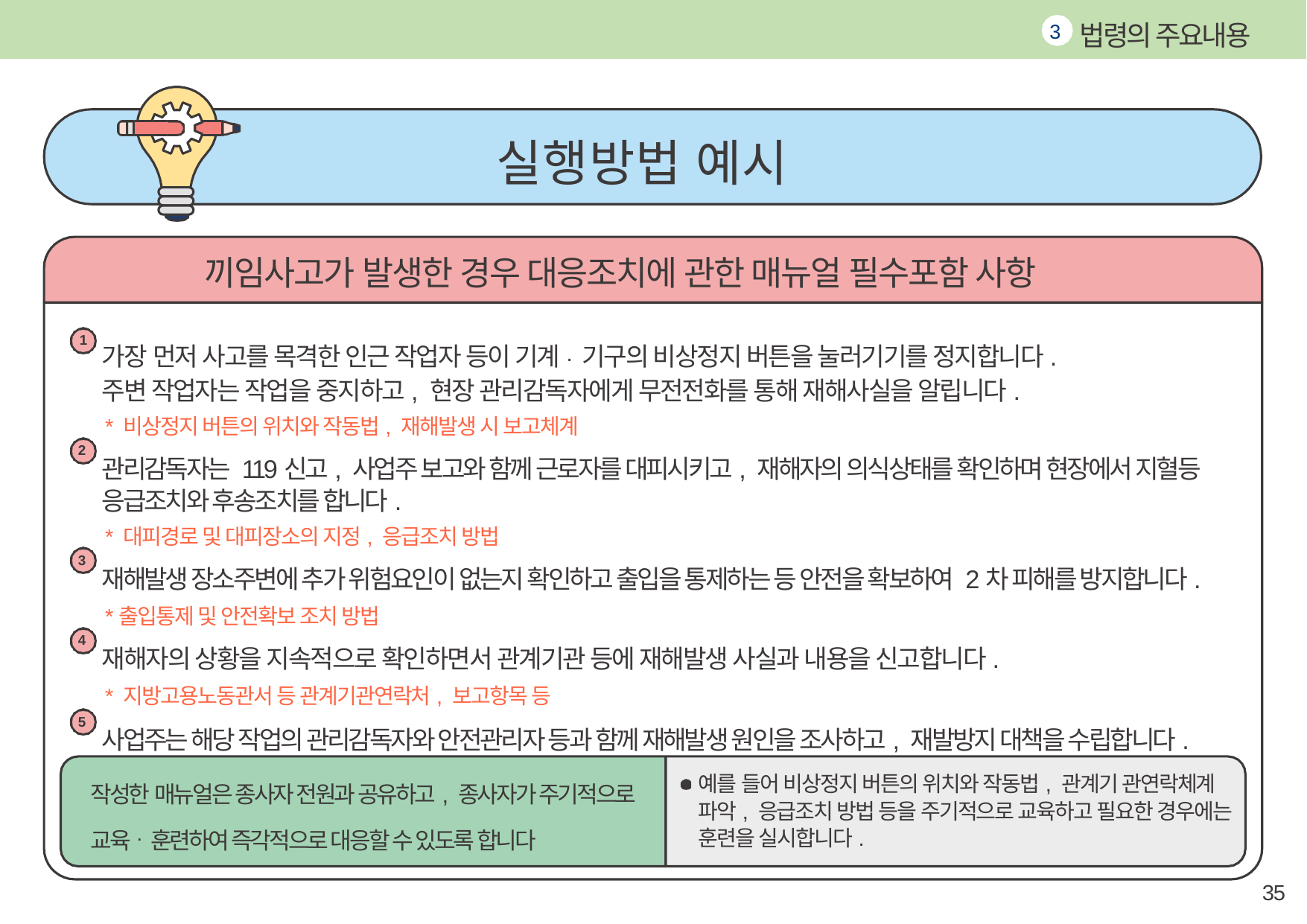

법령의 주요내용
3

실행방법 예시

끼임사고가 발생한 경우 대응조치에 관한 매뉴얼 필수포함 사항

가장 먼저 사고를 목격한 인근 작업자 등이 기계.기구의 비상정지 버튼을 눌러기기를 정지합니다.  주변 작업자는 작업을 중지하고, 현장 관리감독자에게 무전전화를 통해 재해사실을 알립니다.
* 비상정지 버튼의 위치와 작동법, 재해발생 시 보고체계
관리감독자는 119신고, 사업주 보고와 함께 근로자를 대피시키고, 재해자의 의식상태를 확인하며 현장에서 지혈등
응급조치와 후송조치를 합니다.
* 대피경로 및 대피장소의 지정, 응급조치 방법
재해발생 장소주변에 추가 위험요인이 없는지 확인하고 출입을 통제하는 등 안전을 확보하여 2차 피해를 방지합니다.
*출입통제 및 안전확보 조치 방법
재해자의 상황을 지속적으로 확인하면서 관계기관 등에 재해발생 사실과 내용을 신고합니다.
* 지방고용노동관서 등 관계기관연락처, 보고항목 등
사업주는 해당 작업의 관리감독자와 안전관리자 등과 함께 재해발생 원인을 조사하고, 재발방지 대책을 수립합니다.

1

2

3

4

5

예를 들어 비상정지 버튼의 위치와 작동법, 관계기 관연락체계
파악, 응급조치 방법 등을 주기적으로 교육하고 필요한 경우에는 훈련을 실시합니다.
작성한 매뉴얼은 종사자 전원과 공유하고, 종사자가 주기적으로 교육.훈련하여 즉각적으로 대응할 수 있도록 합니다

35